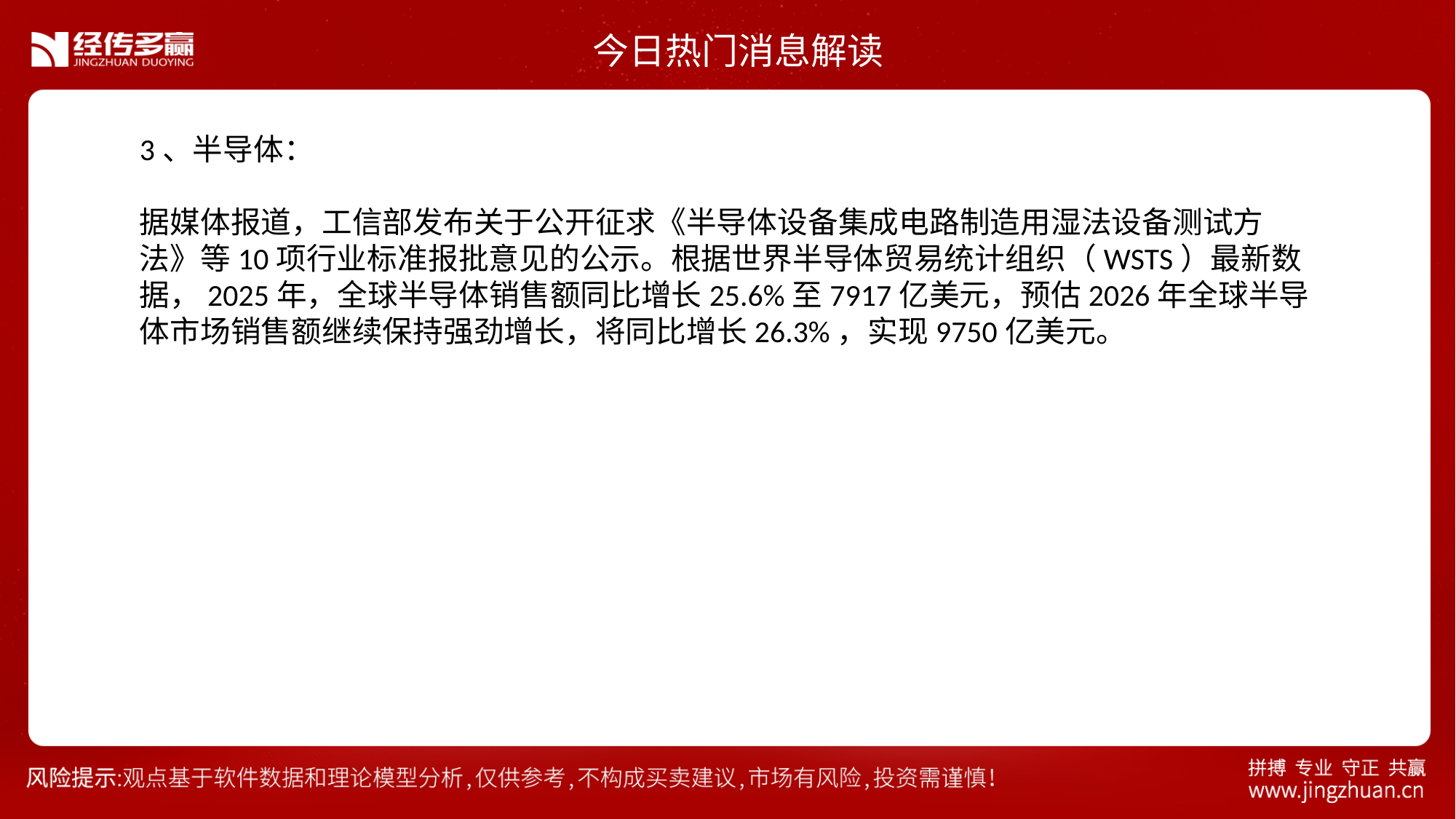

今日热门消息解读
3、半导体：

据媒体报道，工信部发布关于公开征求《半导体设备集成电路制造用湿法设备测试方法》等10项行业标准报批意见的公示。根据世界半导体贸易统计组织（WSTS）最新数据，2025年，全球半导体销售额同比增长25.6%至7917亿美元，预估2026年全球半导体市场销售额继续保持强劲增长，将同比增长26.3%，实现9750亿美元。